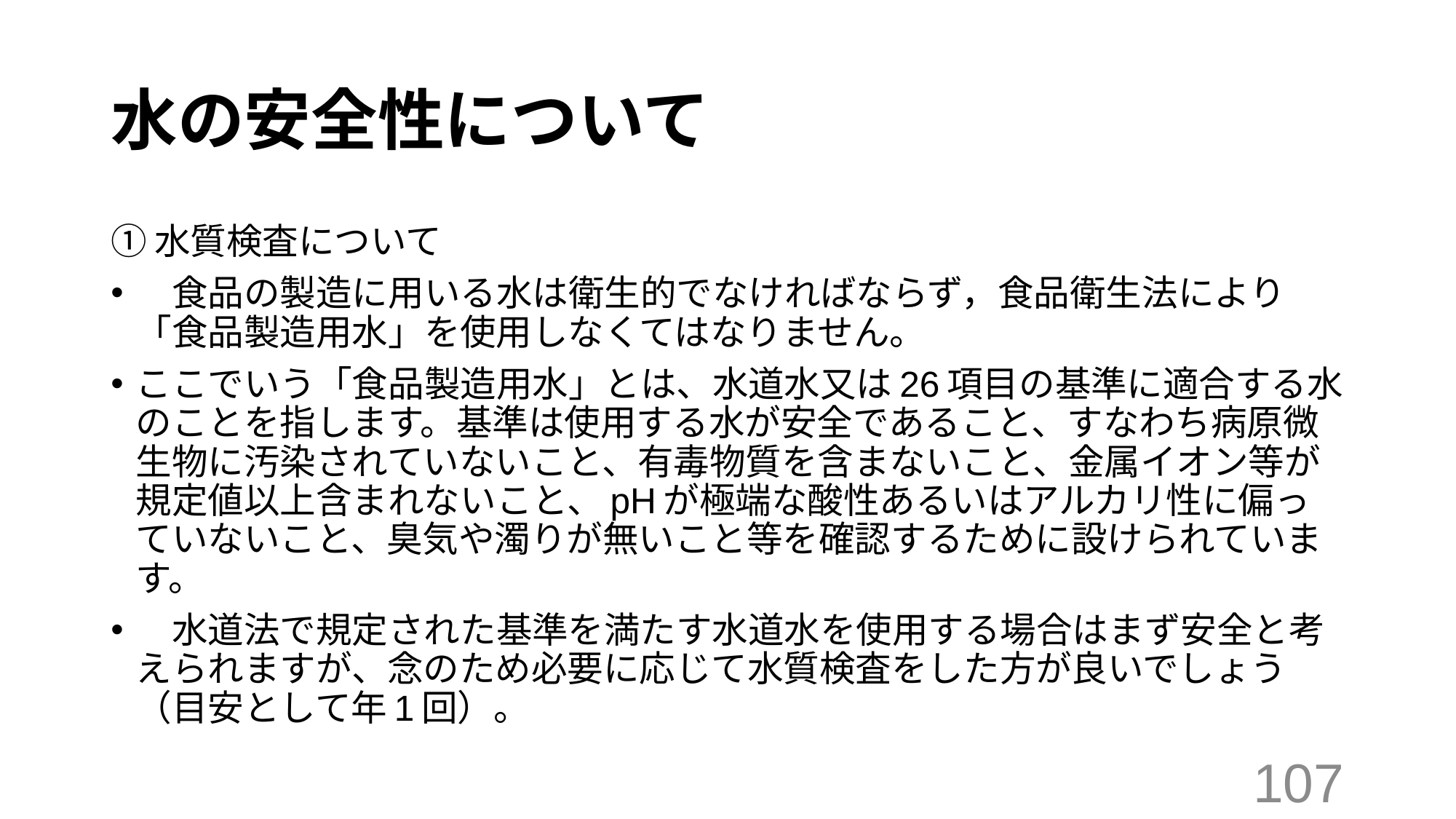

# 水の安全性について
①水質検査について
　食品の製造に用いる水は衛生的でなければならず，食品衛生法により「食品製造用水」を使用しなくてはなりません。
ここでいう「食品製造用水」とは、水道水又は26項目の基準に適合する水のことを指します。基準は使用する水が安全であること、すなわち病原微生物に汚染されていないこと、有毒物質を含まないこと、金属イオン等が規定値以上含まれないこと、pHが極端な酸性あるいはアルカリ性に偏っていないこと、臭気や濁りが無いこと等を確認するために設けられています。
　水道法で規定された基準を満たす水道水を使用する場合はまず安全と考えられますが、念のため必要に応じて水質検査をした方が良いでしょう（目安として年1回）。
107